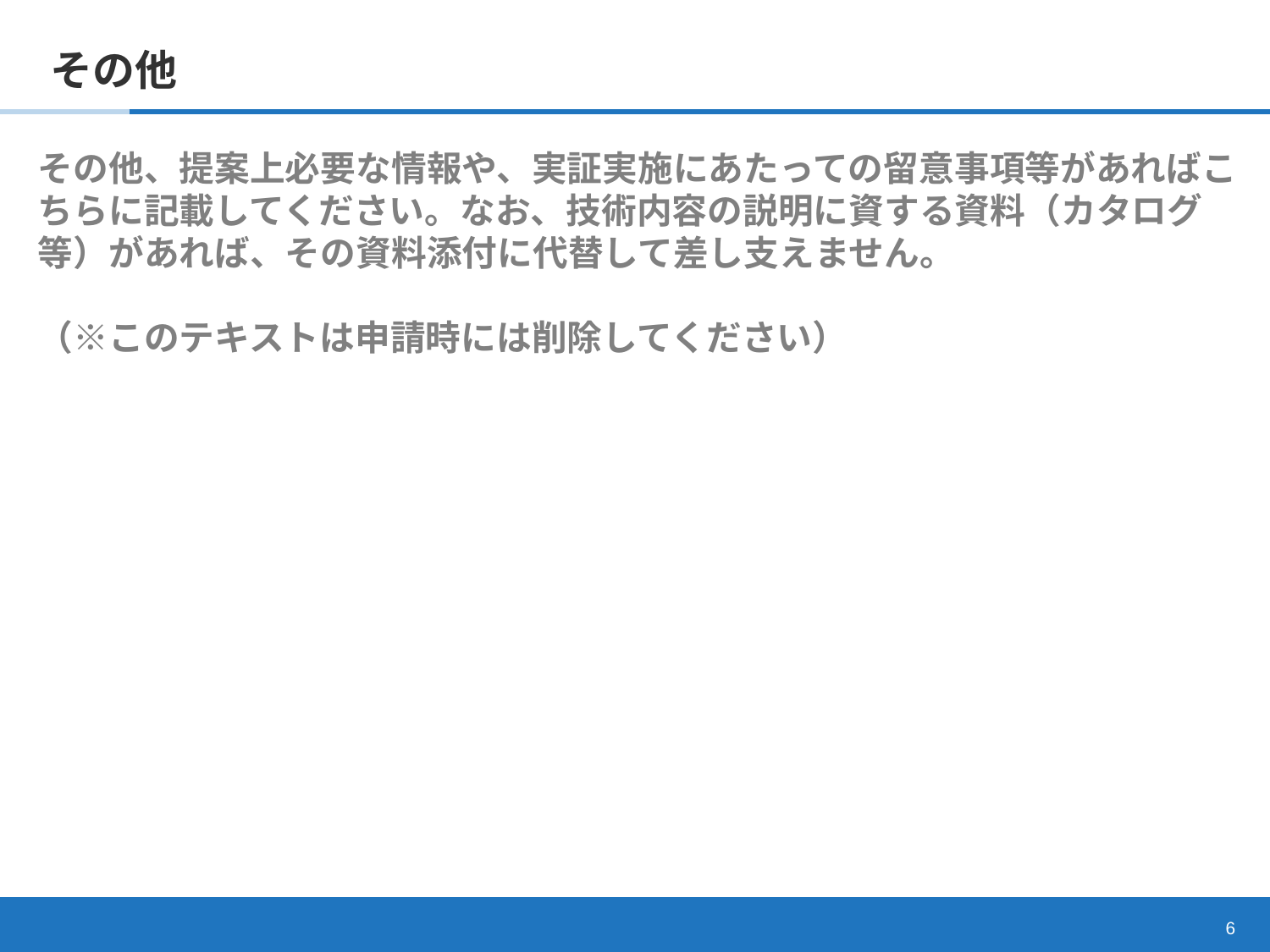

# その他
その他、提案上必要な情報や、実証実施にあたっての留意事項等があればこちらに記載してください。なお、技術内容の説明に資する資料（カタログ等）があれば、その資料添付に代替して差し支えません。

（※このテキストは申請時には削除してください）